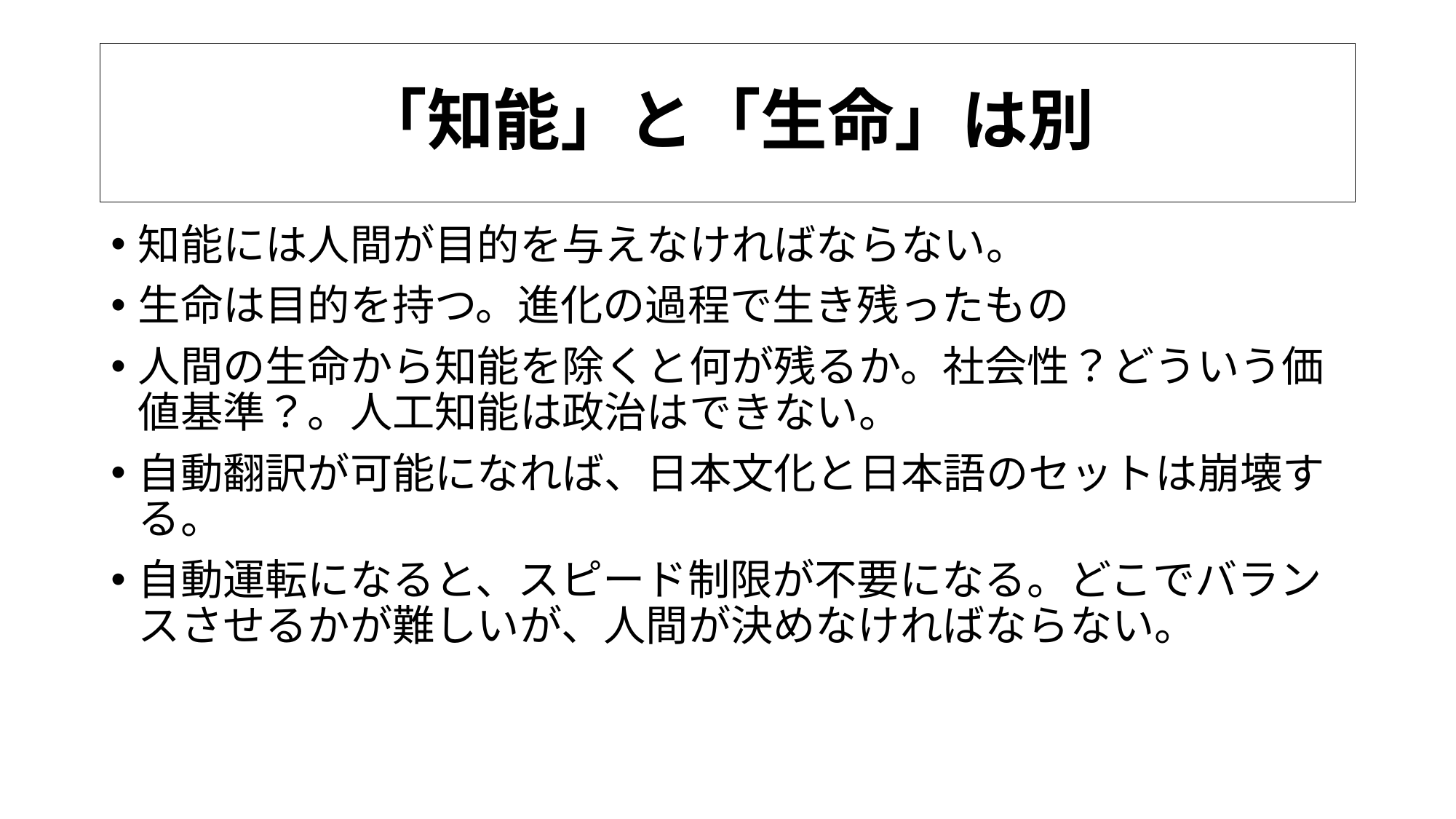

# 「知能」と「生命」は別
知能には人間が目的を与えなければならない。
生命は目的を持つ。進化の過程で生き残ったもの
人間の生命から知能を除くと何が残るか。社会性？どういう価値基準？。人工知能は政治はできない。
自動翻訳が可能になれば、日本文化と日本語のセットは崩壊する。
自動運転になると、スピード制限が不要になる。どこでバランスさせるかが難しいが、人間が決めなければならない。